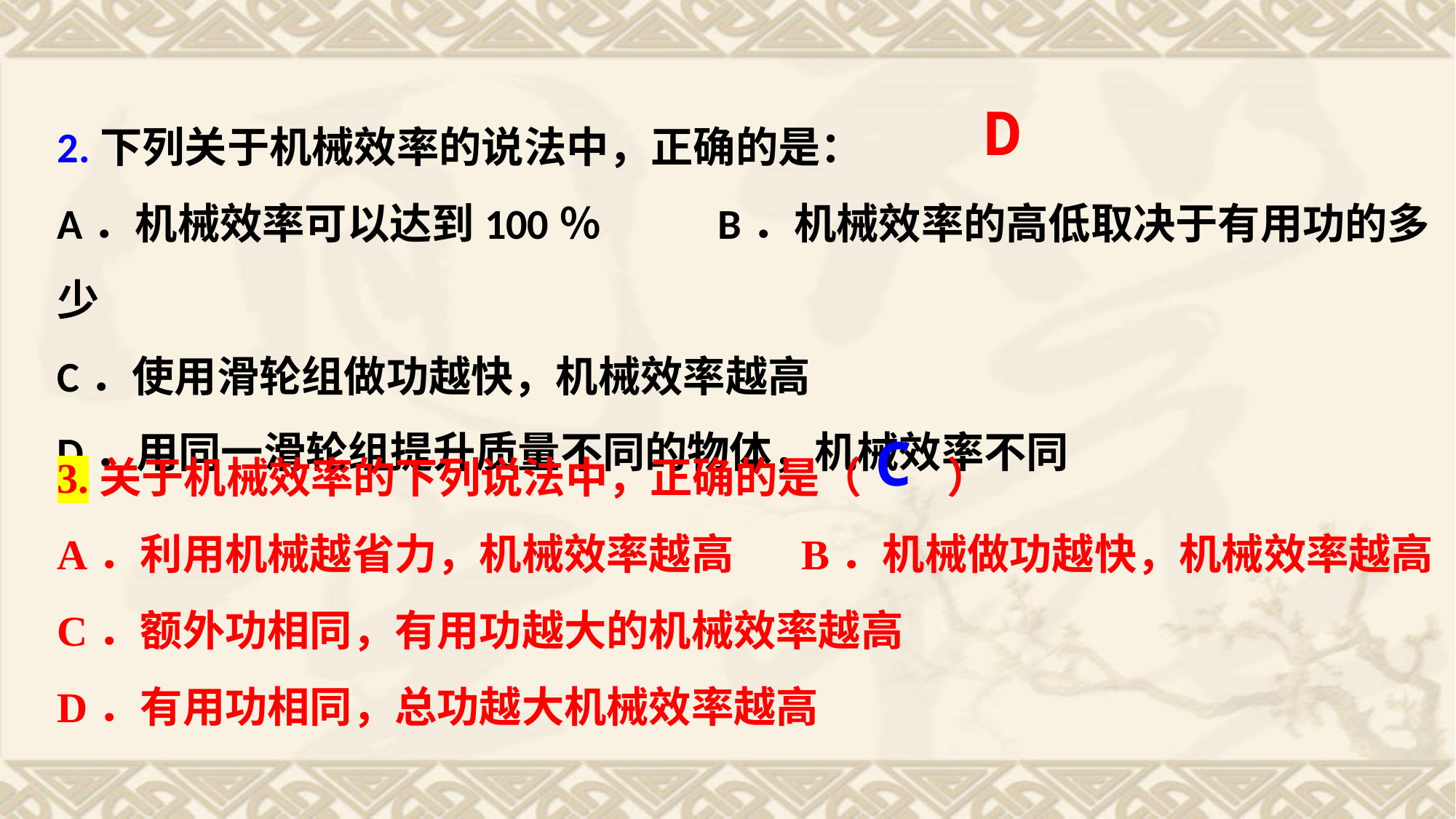

2.下列关于机械效率的说法中，正确的是：
A．机械效率可以达到100％           B．机械效率的高低取决于有用功的多少
C．使用滑轮组做功越快，机械效率越高
D．用同一滑轮组提升质量不同的物体，机械效率不同
D
3.关于机械效率的下列说法中，正确的是（　　）
A．利用机械越省力，机械效率越高      B．机械做功越快，机械效率越高
C．额外功相同，有用功越大的机械效率越高
D．有用功相同，总功越大机械效率越高
C